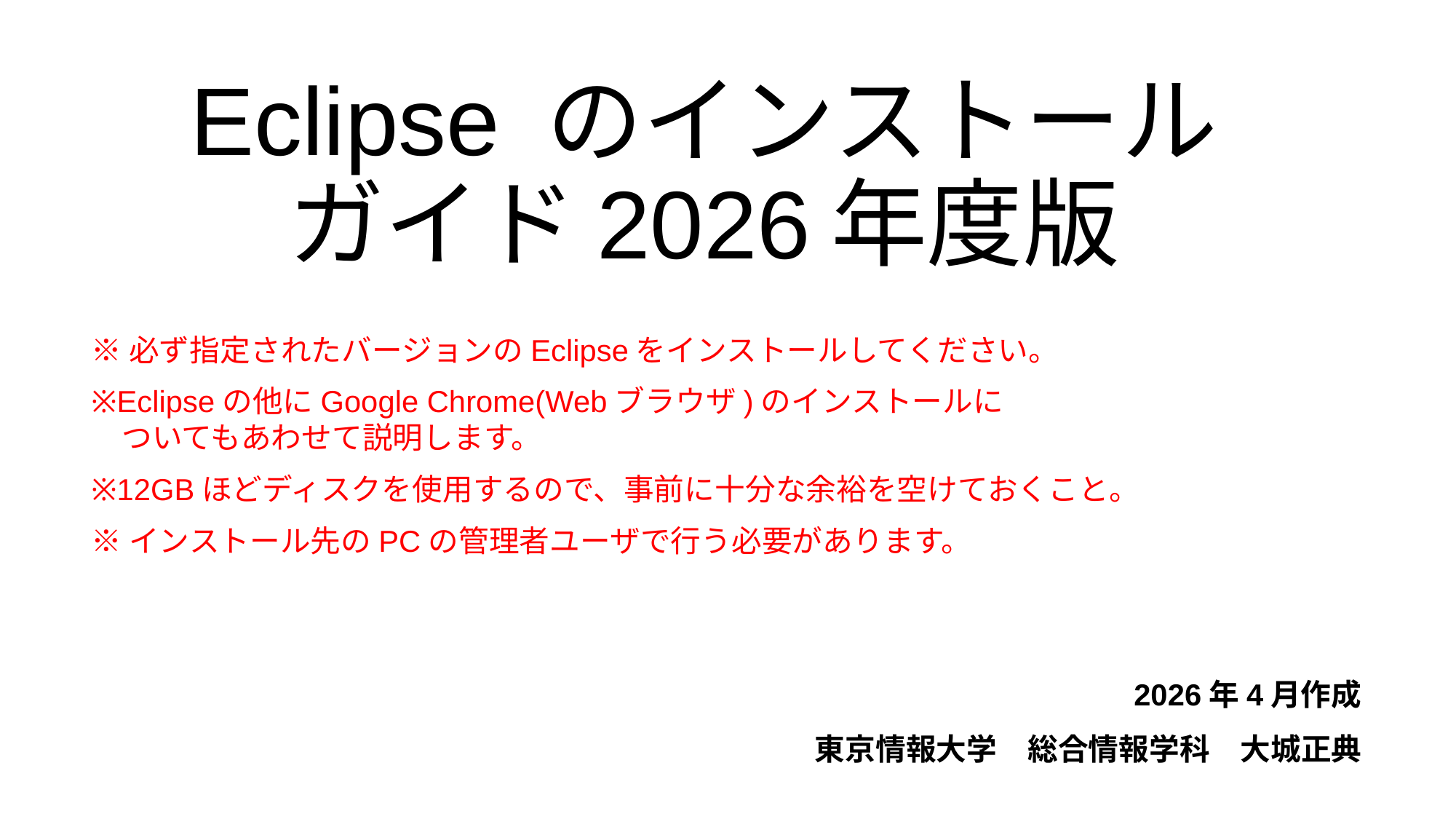

# Eclipse のインストール ガイド2026年度版
※必ず指定されたバージョンのEclipseをインストールしてください。
※Eclipseの他にGoogle Chrome(Webブラウザ)のインストールに
　ついてもあわせて説明します。
※12GBほどディスクを使用するので、事前に十分な余裕を空けておくこと。
※インストール先のPCの管理者ユーザで行う必要があります。
2026年4月作成
東京情報大学　総合情報学科　大城正典